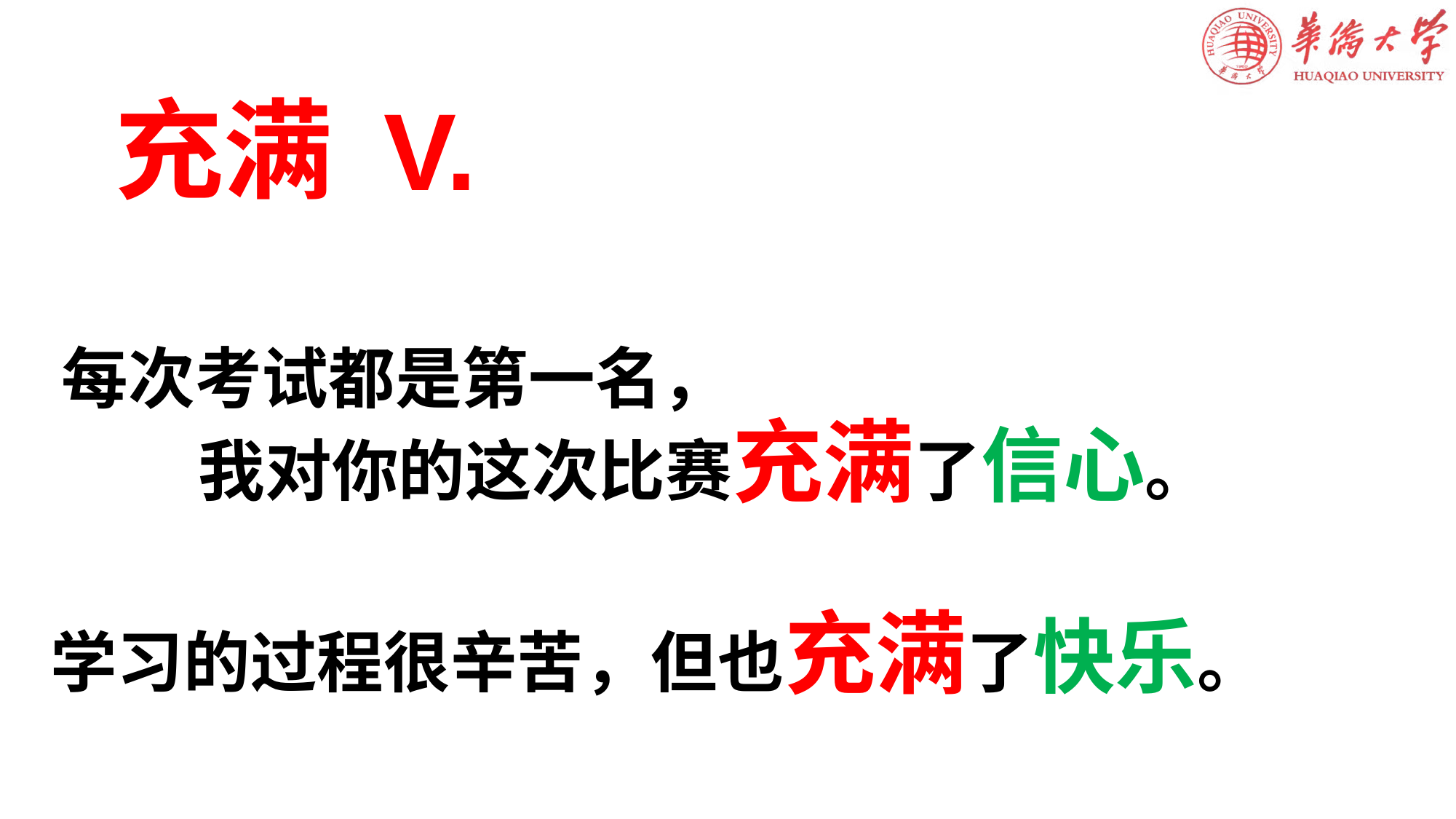

# 充满 V.
每次考试都是第一名，
        我对你的这次比赛充满了信心。
学习的过程很辛苦，但也充满了快乐。